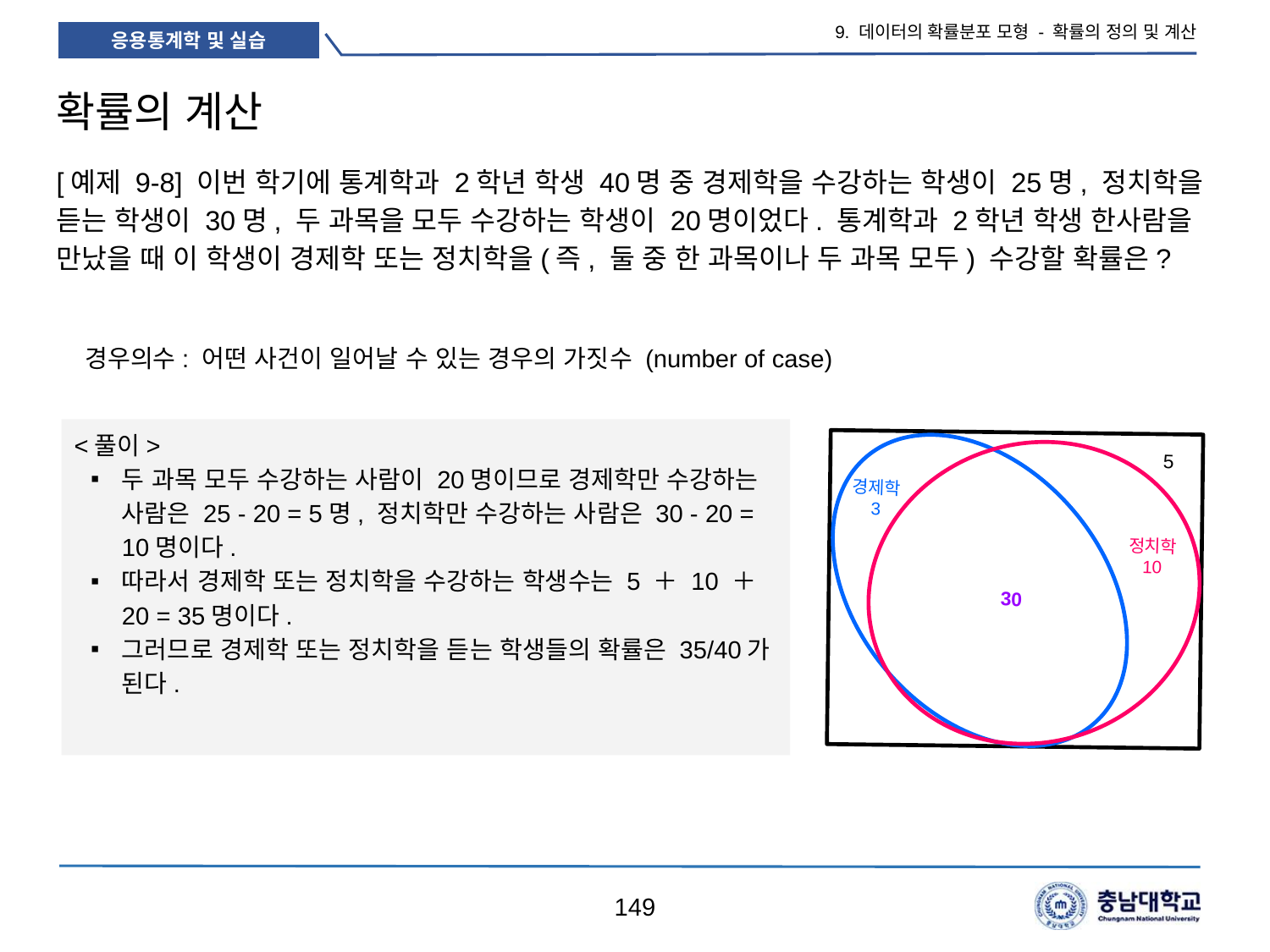

9. 데이터의 확률분포 모형 - 확률의 정의 및 계산
# 확률의 계산
[예제 9-8] 이번 학기에 통계학과 2학년 학생 40명 중 경제학을 수강하는 학생이 25명, 정치학을 듣는 학생이 30명, 두 과목을 모두 수강하는 학생이 20명이었다. 통계학과 2학년 학생 한사람을 만났을 때 이 학생이 경제학 또는 정치학을(즉, 둘 중 한 과목이나 두 과목 모두) 수강할 확률은?
경우의수: 어떤 사건이 일어날 수 있는 경우의 가짓수 (number of case)

<풀이>
두 과목 모두 수강하는 사람이 20명이므로 경제학만 수강하는 사람은 25 - 20 = 5명, 정치학만 수강하는 사람은 30 - 20 = 10명이다.
따라서 경제학 또는 정치학을 수강하는 학생수는 5 ＋ 10 ＋ 20 = 35명이다.
그러므로 경제학 또는 정치학을 듣는 학생들의 확률은 35/40가 된다.

5
경제학
3

정치학
10
30
149